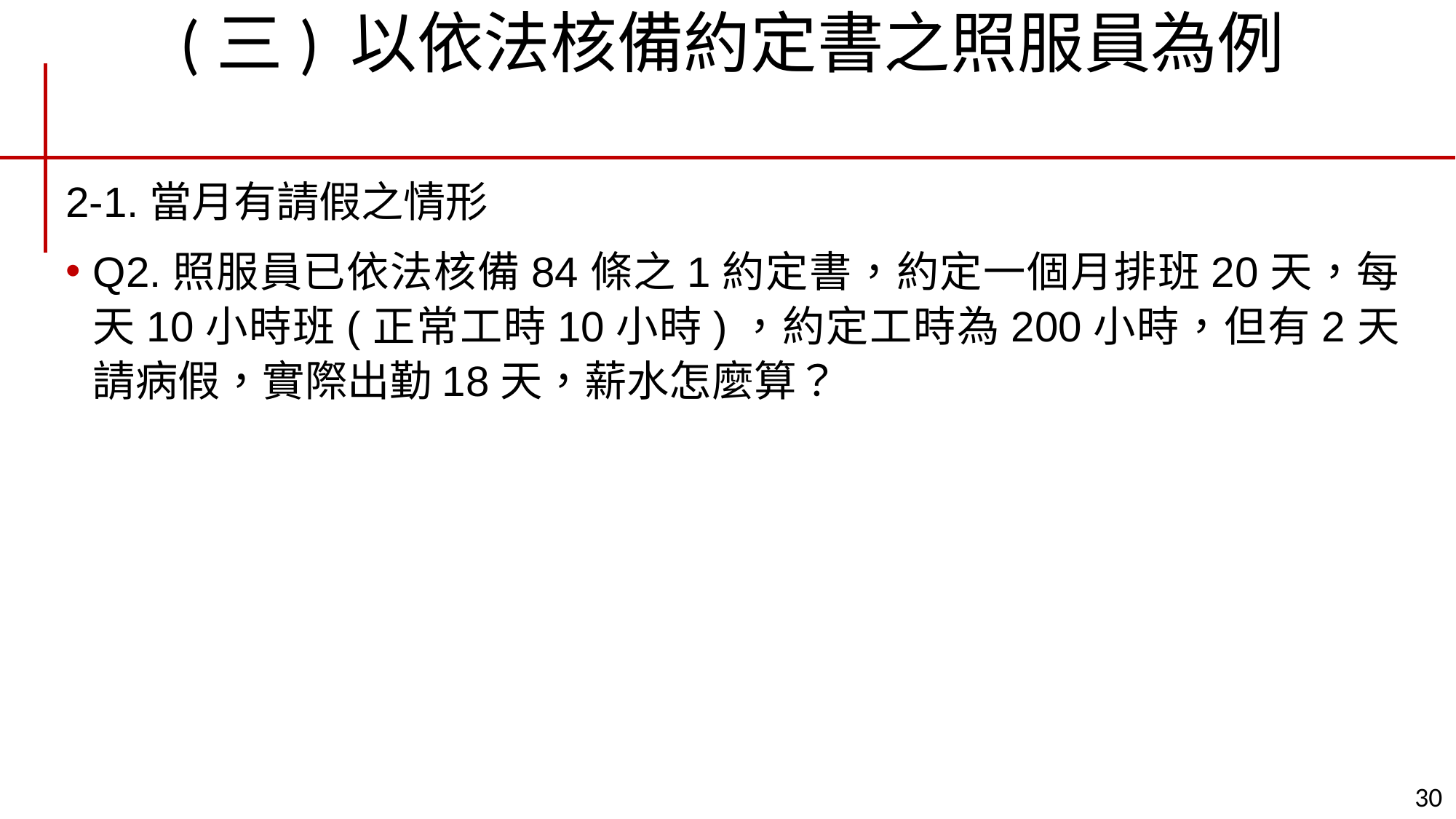

# (三) 以依法核備約定書之照服員為例
2-1.當月有請假之情形
Q2.照服員已依法核備84條之1約定書，約定一個月排班20天，每天10小時班(正常工時10小時)，約定工時為200小時，但有2天請病假，實際出勤18天，薪水怎麼算？

30